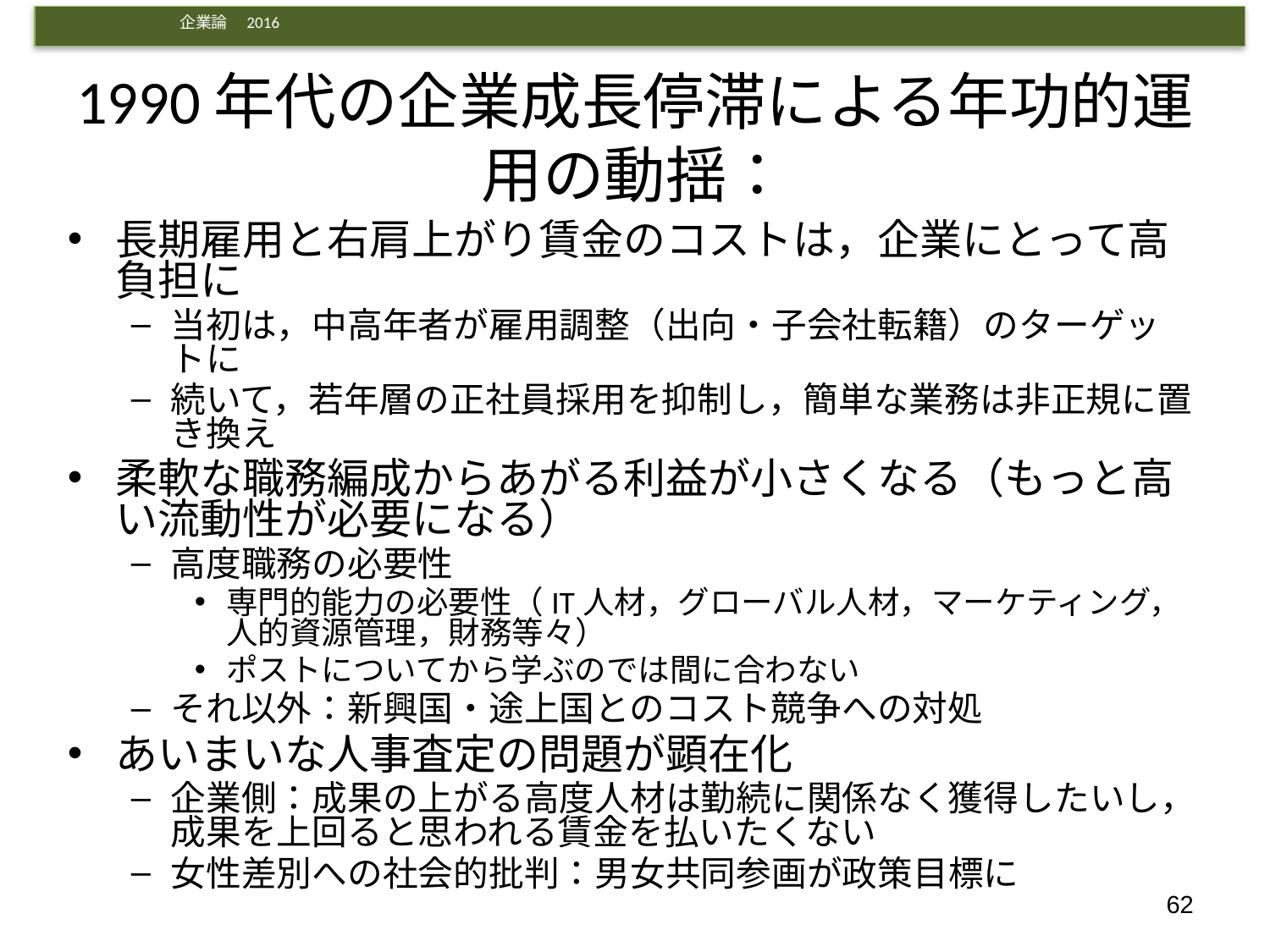

# 1990年代の企業成長停滞による年功的運用の動揺：
長期雇用と右肩上がり賃金のコストは，企業にとって高負担に
当初は，中高年者が雇用調整（出向・子会社転籍）のターゲットに
続いて，若年層の正社員採用を抑制し，簡単な業務は非正規に置き換え
柔軟な職務編成からあがる利益が小さくなる（もっと高い流動性が必要になる）
高度職務の必要性
専門的能力の必要性（IT人材，グローバル人材，マーケティング，人的資源管理，財務等々）
ポストについてから学ぶのでは間に合わない
それ以外：新興国・途上国とのコスト競争への対処
あいまいな人事査定の問題が顕在化
企業側：成果の上がる高度人材は勤続に関係なく獲得したいし，成果を上回ると思われる賃金を払いたくない
女性差別への社会的批判：男女共同参画が政策目標に

62